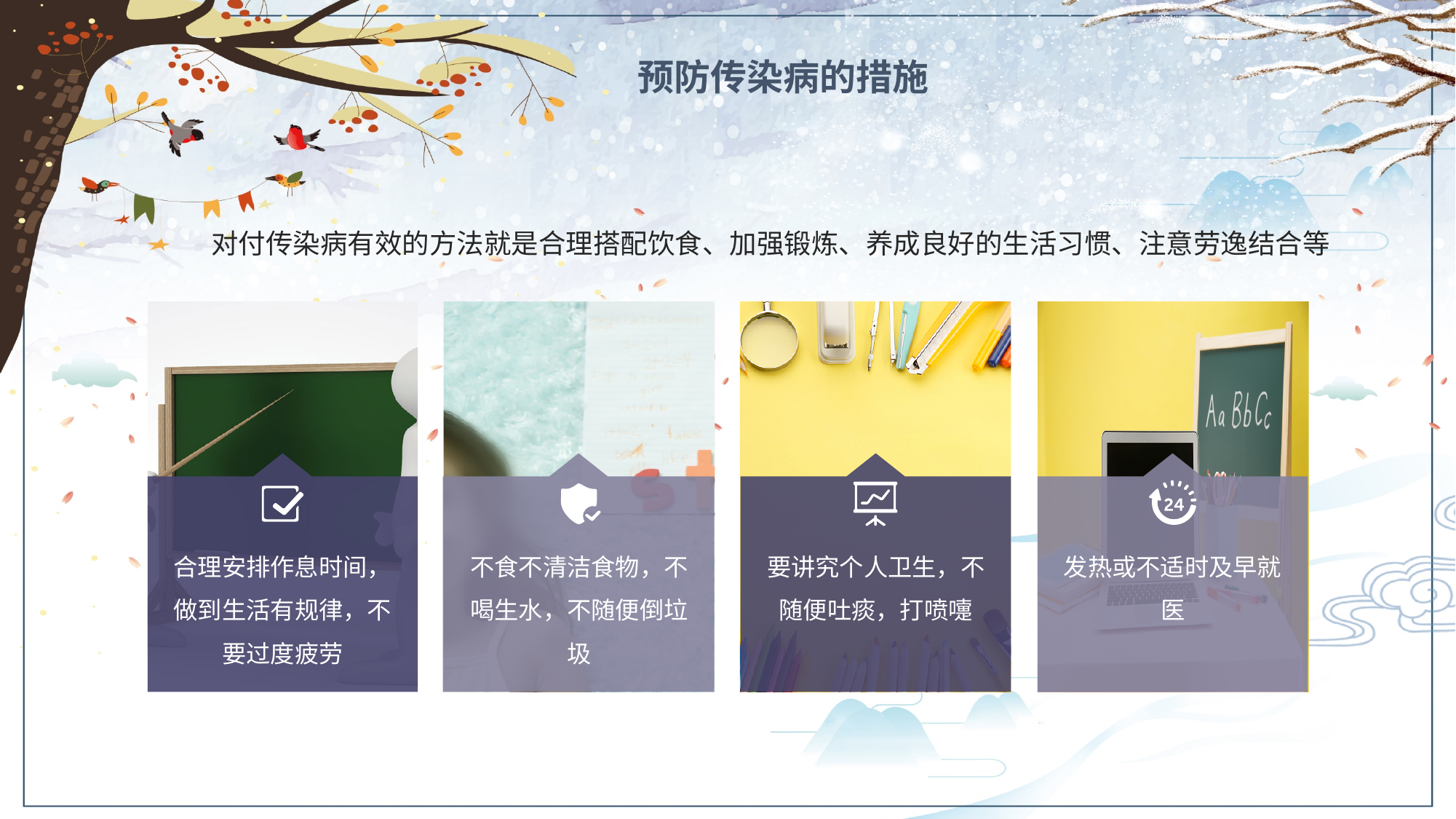

预防传染病的措施
对付传染病有效的方法就是合理搭配饮食、加强锻炼、养成良好的生活习惯、注意劳逸结合等

要讲究个人卫生，不随便吐痰，打喷嚏
发热或不适时及早就医
合理安排作息时间，做到生活有规律，不要过度疲劳
不食不清洁食物，不喝生水，不随便倒垃圾